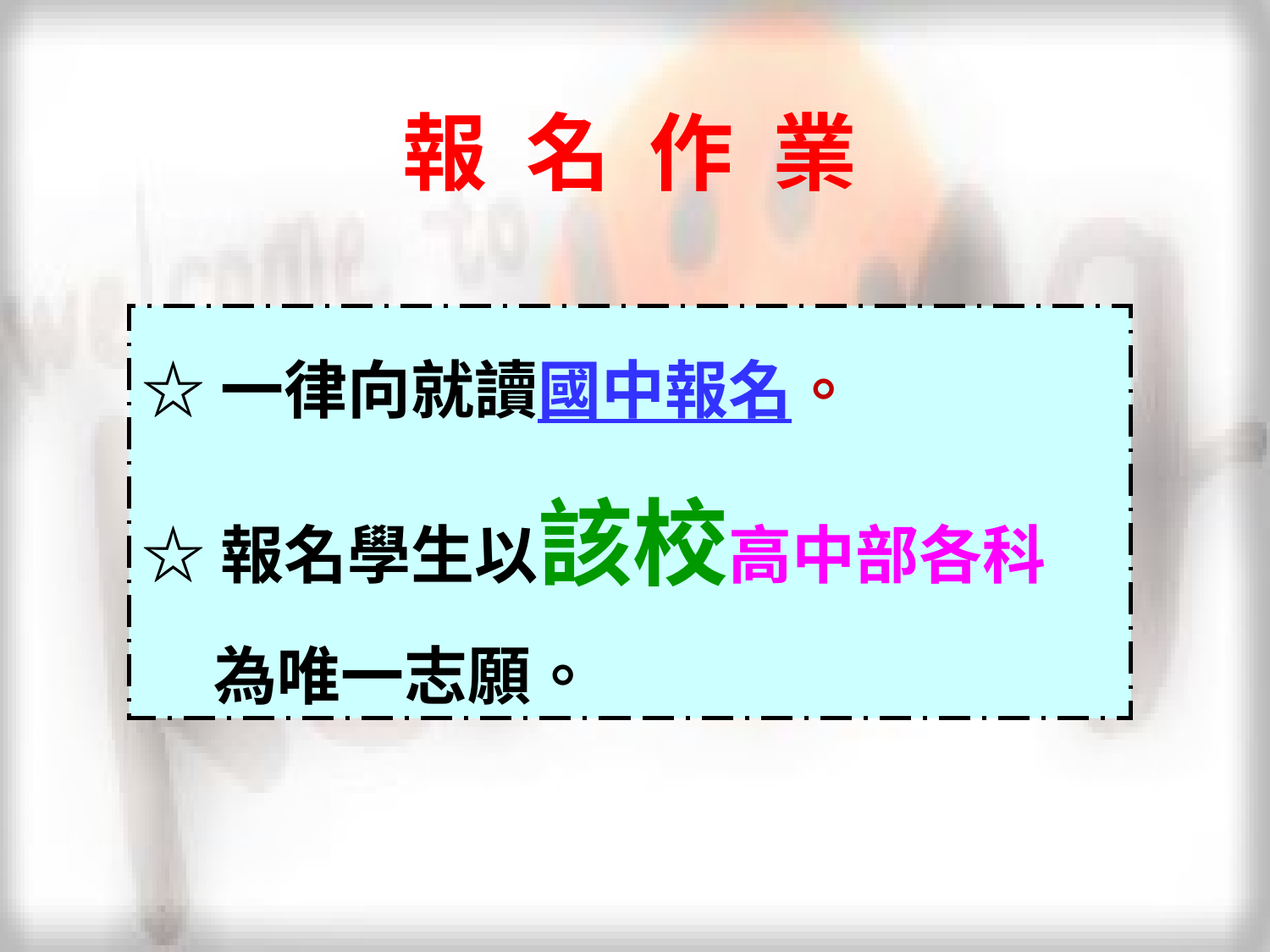

# 報  名  作  業
☆一律向就讀國中報名。
☆報名學生以該校高中部各科
    為唯一志願。